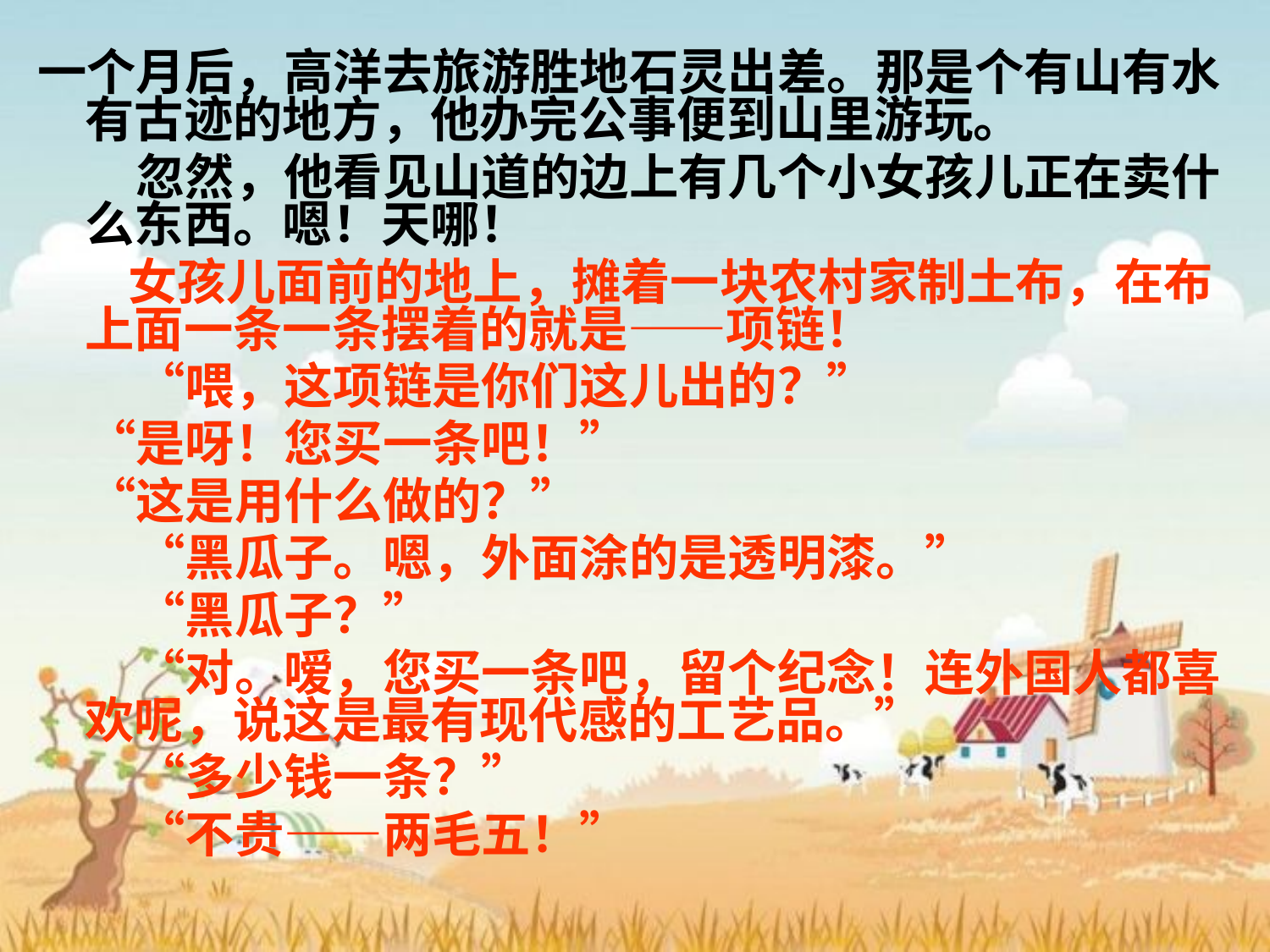

#
一个月后，高洋去旅游胜地石灵出差。那是个有山有水有古迹的地方，他办完公事便到山里游玩。
　　忽然，他看见山道的边上有几个小女孩儿正在卖什么东西。嗯！天哪！
       女孩儿面前的地上，摊着一块农村家制土布，在布上面一条一条摆着的就是——项链！
　　“喂，这项链是你们这儿出的？”
　“是呀！您买一条吧！”
　“这是用什么做的？”
　　“黑瓜子。嗯，外面涂的是透明漆。”
　　“黑瓜子？”
　　“对。嗳，您买一条吧，留个纪念！连外国人都喜欢呢，说这是最有现代感的工艺品。”
　　“多少钱一条？”
　　“不贵——两毛五！”